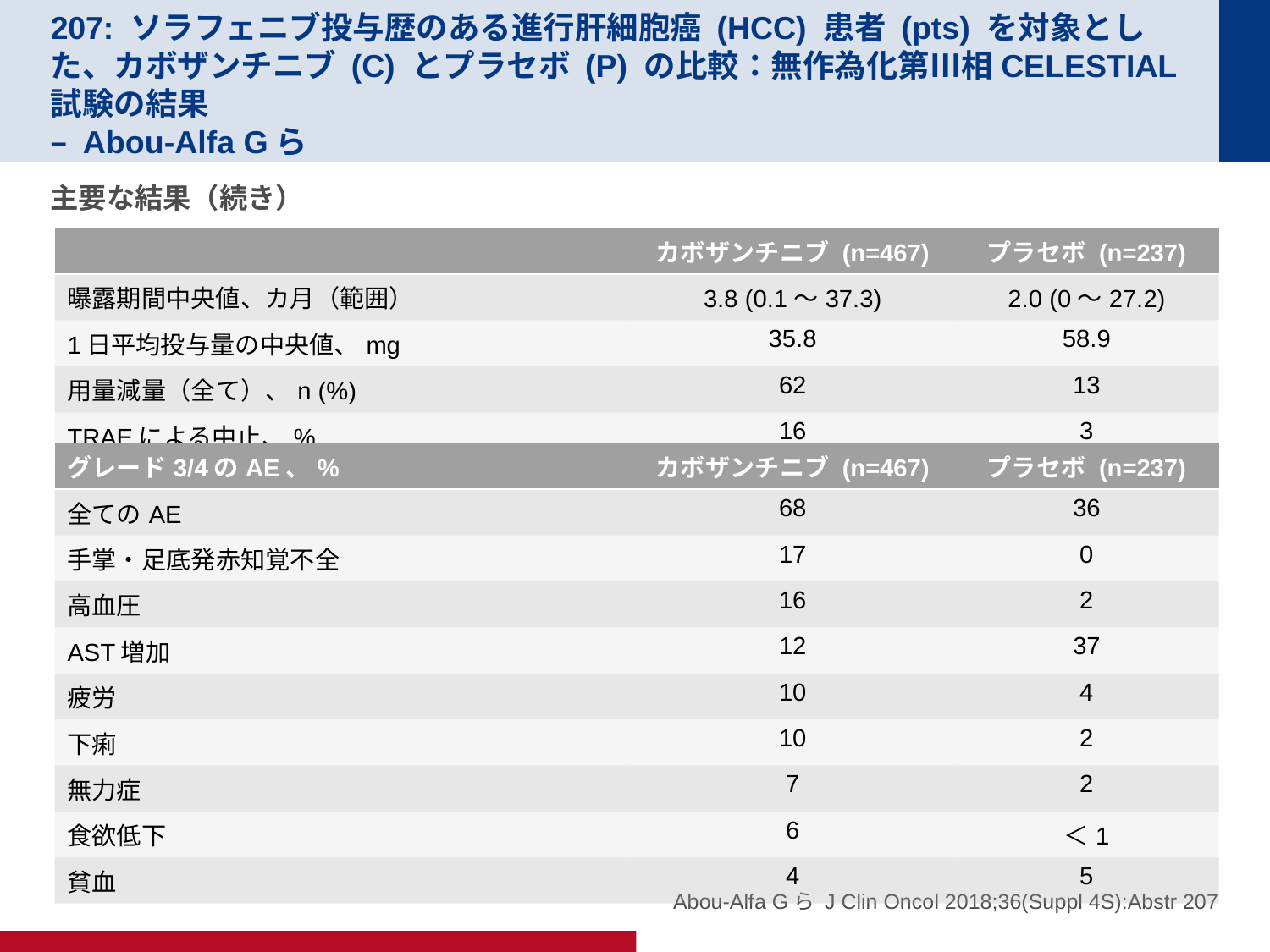

# 207: ソラフェニブ投与歴のある進行肝細胞癌 (HCC) 患者 (pts) を対象とした、カボザンチニブ (C) とプラセボ (P) の比較：無作為化第Ⅲ相CELESTIAL試験の結果 – Abou-Alfa Gら
主要な結果（続き）
|  | カボザンチニブ (n=467) | プラセボ (n=237) |
| --- | --- | --- |
| 曝露期間中央値、カ月（範囲） | 3.8 (0.1～37.3) | 2.0 (0～27.2) |
| 1日平均投与量の中央値、mg | 35.8 | 58.9 |
| 用量減量（全て）、n (%) | 62 | 13 |
| TRAEによる中止、% | 16 | 3 |
| グレード3/4のAE、% | カボザンチニブ (n=467) | プラセボ (n=237) |
| --- | --- | --- |
| 全てのAE | 68 | 36 |
| 手掌・足底発赤知覚不全 | 17 | 0 |
| 高血圧 | 16 | 2 |
| AST増加 | 12 | 37 |
| 疲労 | 10 | 4 |
| 下痢 | 10 | 2 |
| 無力症 | 7 | 2 |
| 食欲低下 | 6 | ＜1 |
| 貧血 | 4 | 5 |
Abou-Alfa Gら J Clin Oncol 2018;36(Suppl 4S):Abstr 207